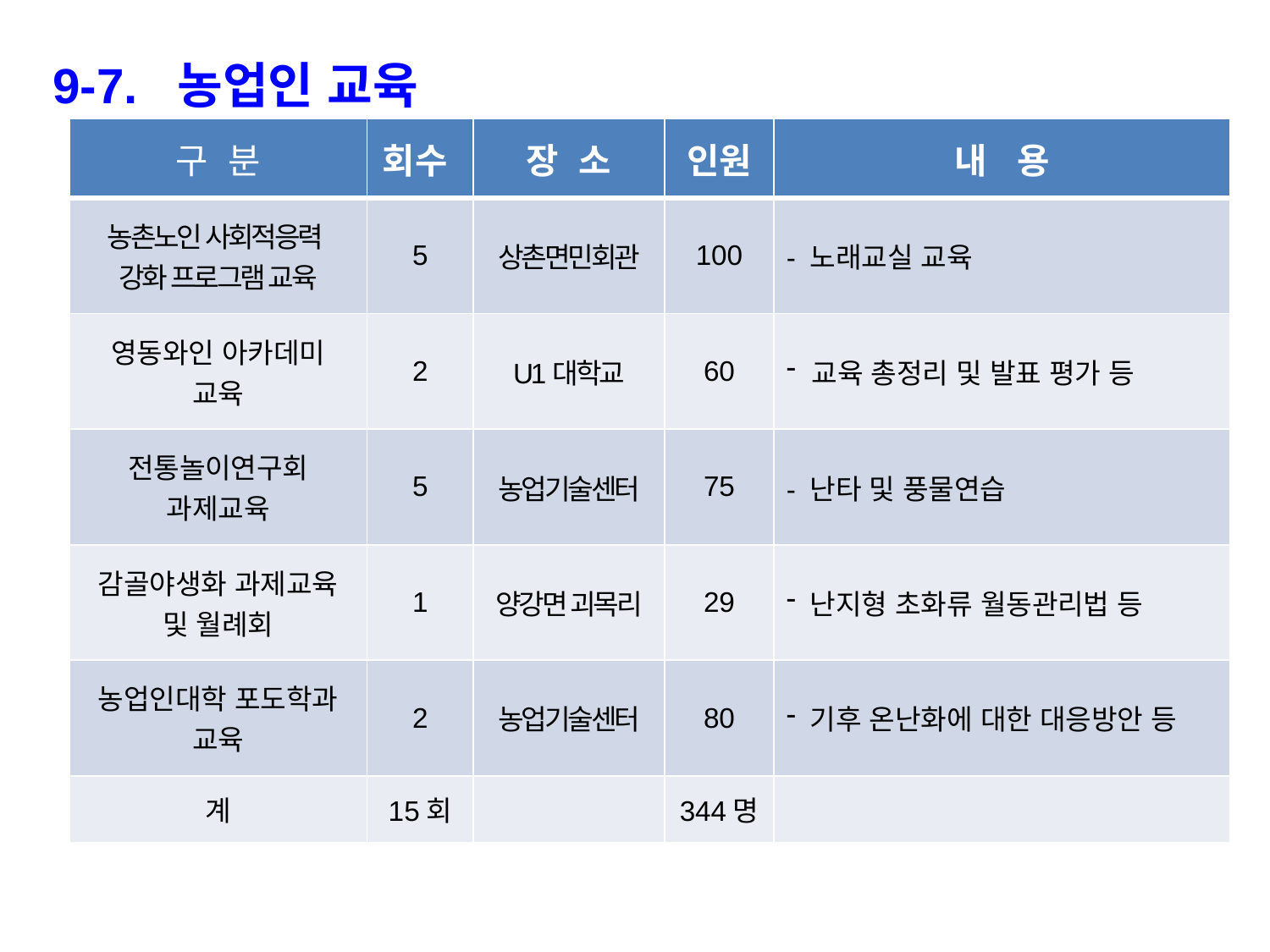

9-7.  농업인 교육

| 구 분 | 회수 | 장 소 | 인원 | 내 용 |
| --- | --- | --- | --- | --- |
| 농촌노인 사회적응력 강화 프로그램 교육 | 5 | 상촌면민회관 | 100 | - 노래교실 교육 |
| 영동와인 아카데미 교육 | 2 | U1대학교 | 60 | 교육 총정리 및 발표 평가 등 |
| 전통놀이연구회 과제교육 | 5 | 농업기술센터 | 75 | - 난타 및 풍물연습 |
| 감골야생화 과제교육 및 월례회 | 1 | 양강면 괴목리 | 29 | 난지형 초화류 월동관리법 등 |
| 농업인대학 포도학과 교육 | 2 | 농업기술센터 | 80 | 기후 온난화에 대한 대응방안 등 |
| 계 | 15회 |  | 344명 |  |